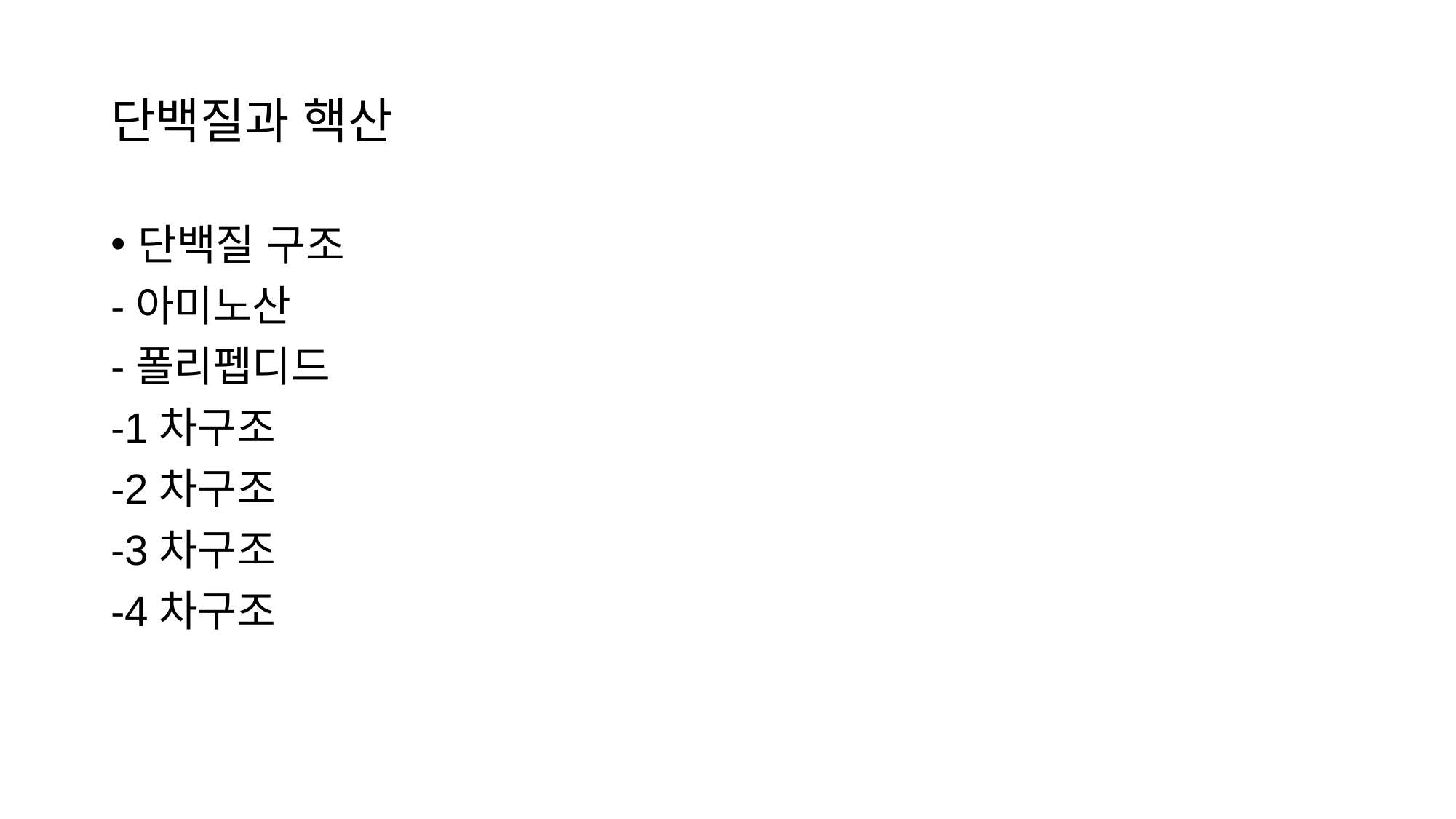

# 단백질과 핵산
단백질 구조
-아미노산
-폴리펩디드
-1차구조
-2차구조
-3차구조
-4차구조